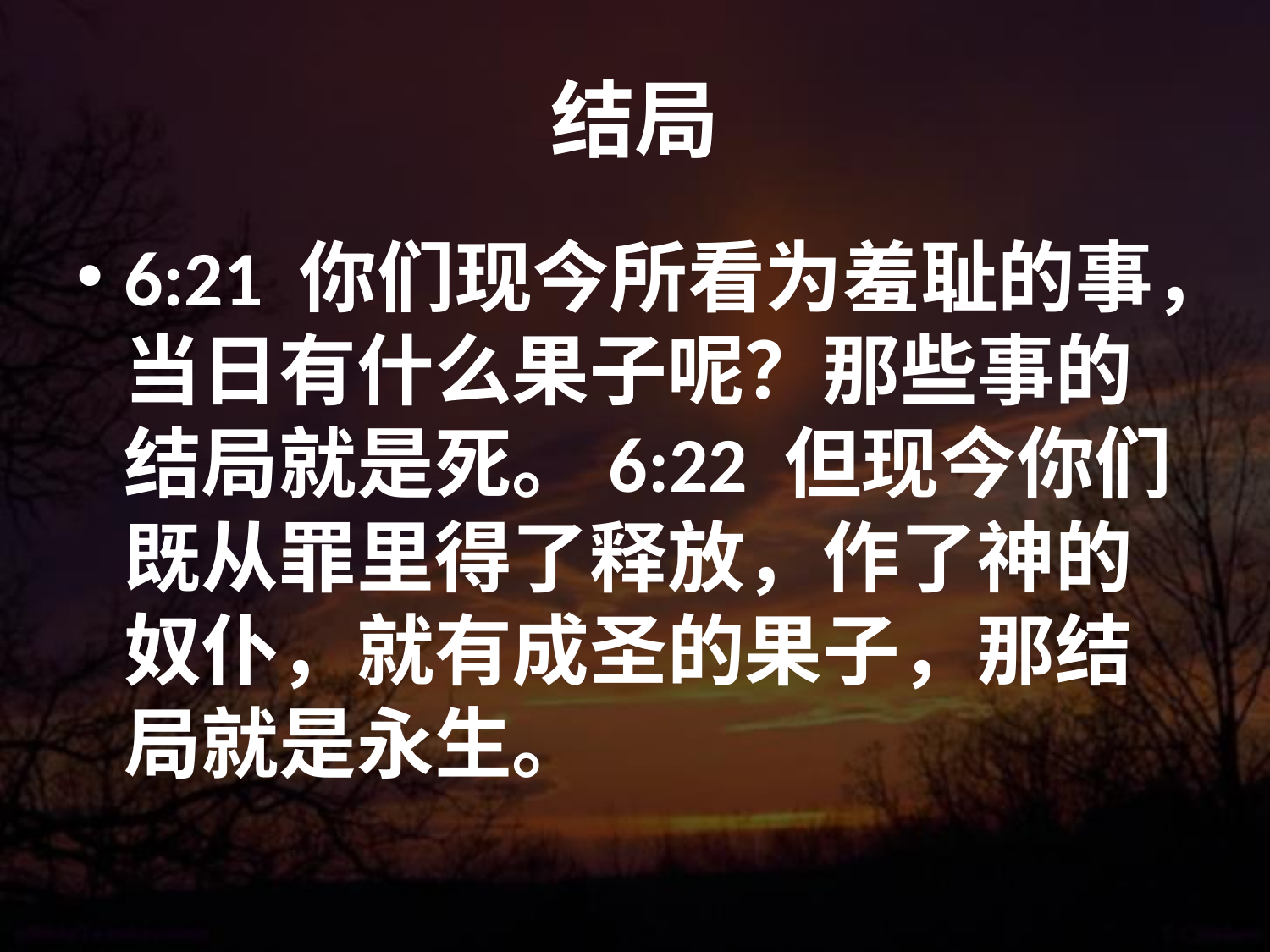

# 结局
6:21 你们现今所看为羞耻的事，当日有什么果子呢？那些事的结局就是死。6:22 但现今你们既从罪里得了释放，作了神的奴仆，就有成圣的果子，那结局就是永生。